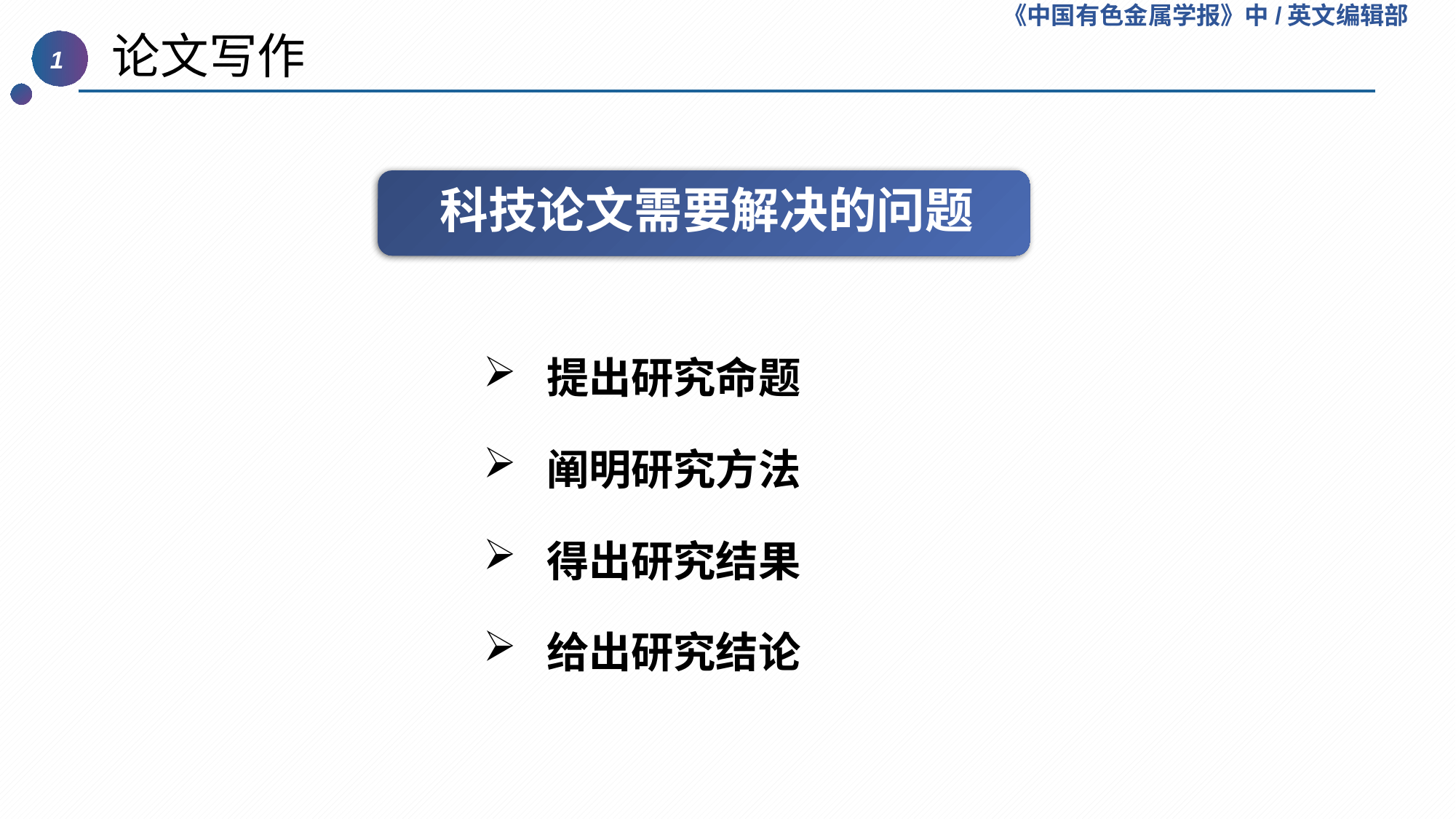

《中国有色金属学报》中/英文编辑部

      论文写作

1

科技论文需要解决的问题
  提出研究命题
  阐明研究方法
  得出研究结果
  给出研究结论